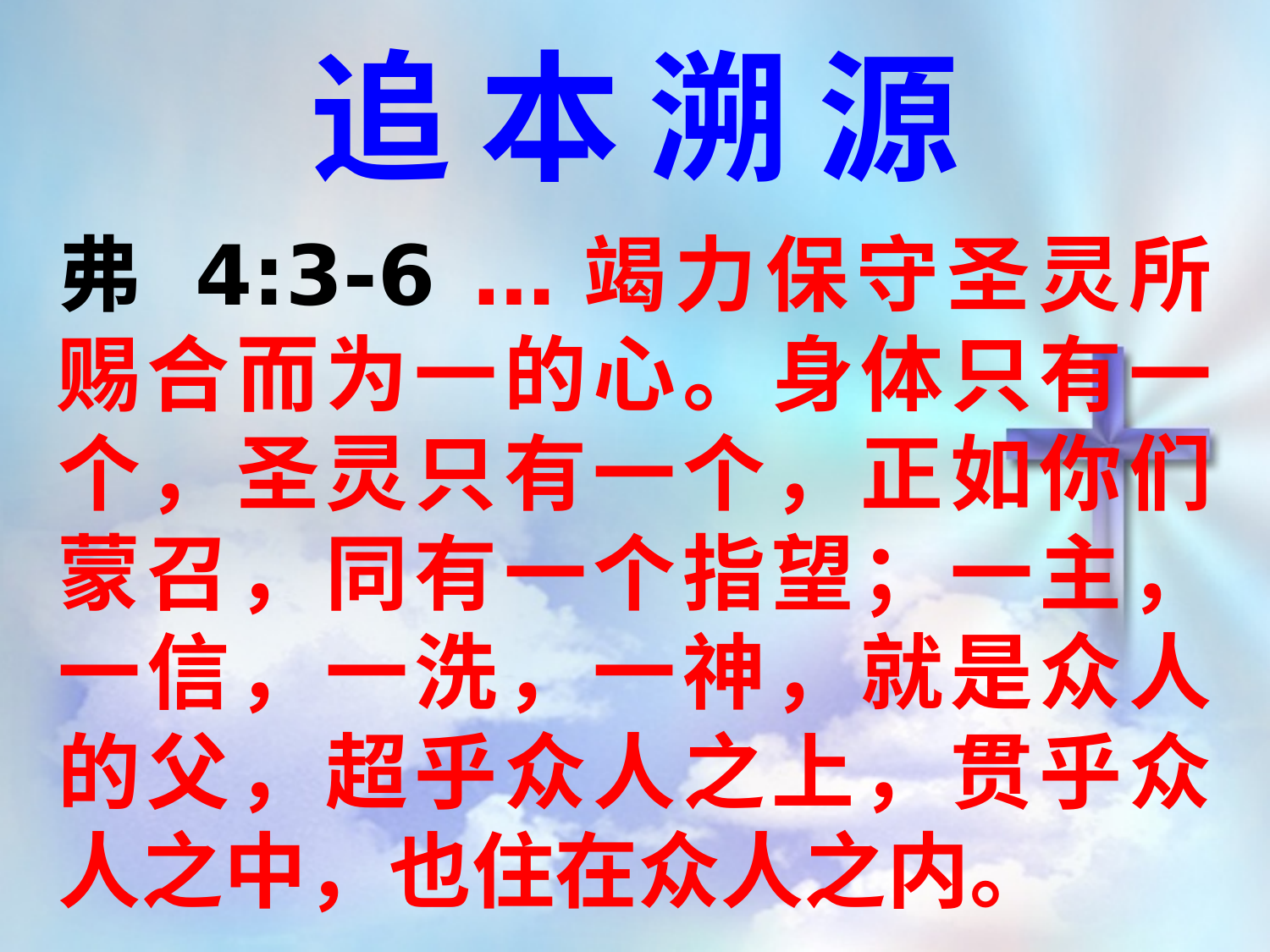

追本溯源
弗 4:3-6 …竭力保守圣灵所赐合而为一的心。身体只有一个，圣灵只有一个，正如你们蒙召，同有一个指望；一主，一信，一洗，一神，就是众人的父，超乎众人之上，贯乎众人之中，也住在众人之内。